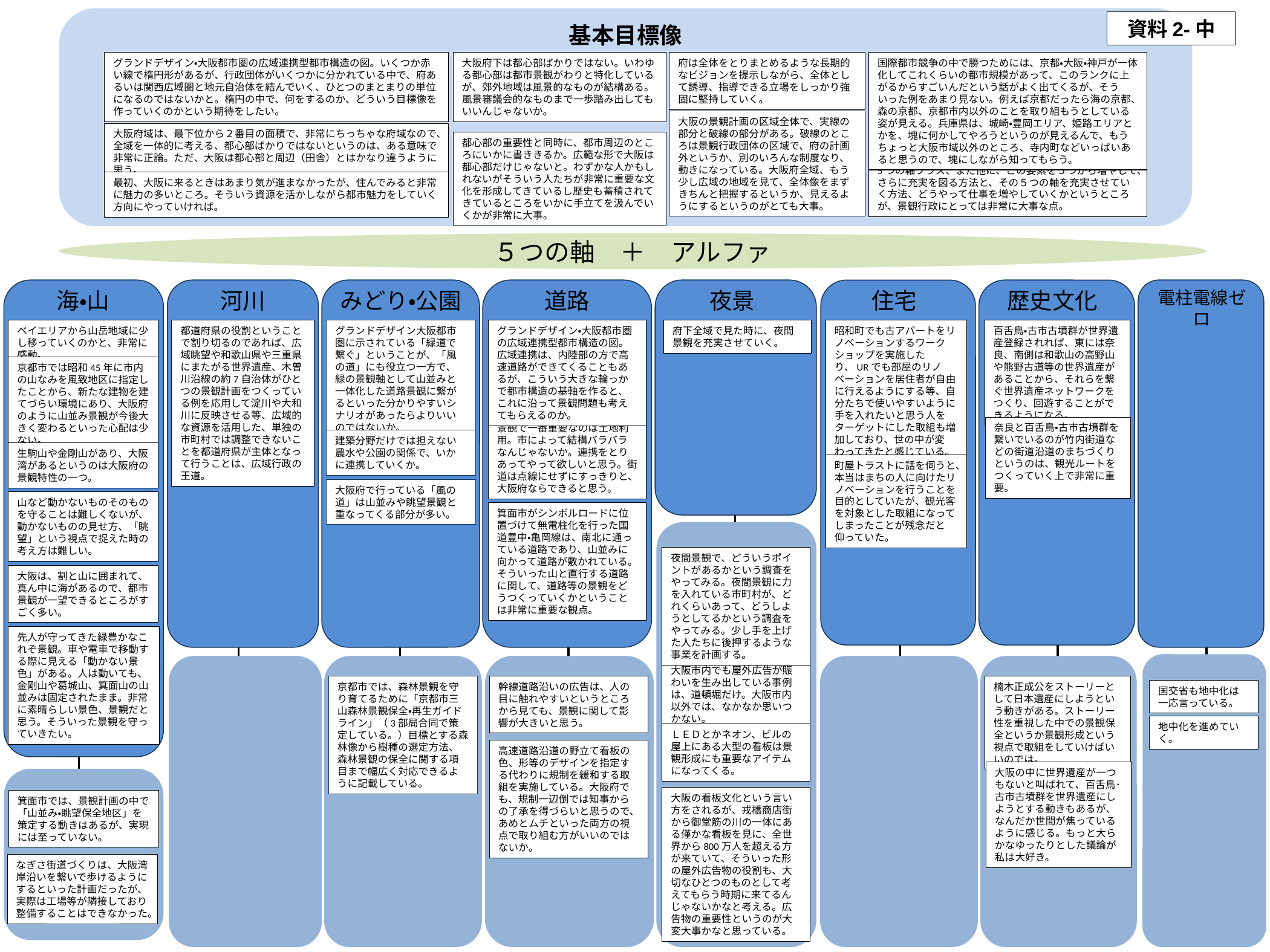

基本目標像

資料2-中
グランドデザイン・大阪都市圏の広域連携型都市構造の図。いくつか赤い線で楕円形があるが、行政団体がいくつかに分かれている中で、府あるいは関西広域圏と地元自治体を結んでいく、ひとつのまとまりの単位になるのではないかと。楕円の中で、何をするのか、どういう目標像を作っていくのかという期待をしたい。
大阪府下は都心部ばかりではない。いわゆる都心部は都市景観がわりと特化しているが、郊外地域は風景的なものが結構ある。風景審議会的なものまで一歩踏み出してもいいんじゃないか。
府は全体をとりまとめるような長期的なビジョンを提示しながら、全体として誘導、指導できる立場をしっかり強固に堅持していく。
国際都市競争の中で勝つためには、京都・大阪・神戸が一体化してこれくらいの都市規模があって、このランクに上がるからすごいんだという話がよく出てくるが、そういった例をあまり見ない。例えば京都だったら海の京都、森の京都、京都市内以外のことを取り組もうとしている姿が見える。兵庫県は、城崎・豊岡エリア、姫路エリアとかを、塊に何かしてやろうというのが見えるんで、もうちょっと大阪市域以外のところ、寺内町などいっぱいあると思うので、塊にしながら知ってもらう。
大阪の景観計画の区域全体で、実線の部分と破線の部分がある。破線のところは景観行政団体の区域で、府の計画外というか、別のいろんな制度なり、動きになっている。大阪府全域、もう少し広域の地域を見て、全体像をまずきちんと把握するというか、見えるようにするというのがとても大事。
大阪府域は、最下位から２番目の面積で、非常にちっちゃな府域なので、全域を一体的に考える、都心部ばかりではないというのは、ある意味で非常に正論。ただ、大阪は都心部と周辺（田舎）とはかなり違うように思う。
都心部の重要性と同時に、都市周辺のところにいかに書ききるか。広範な形で大阪は都心部だけじゃないと。わずかな人かもしれないがそういう人たちが非常に重要な文化を形成してきているし歴史も蓄積されてきているところをいかに手立てを汲んでいくかが非常に大事。
5つの軸プラス、まだ他に、この要素を５つから増やして、さらに充実を図る方法と、その５つの軸を充実させていく方法、どうやって仕事を増やしていくかというところが、景観行政にとっては非常に大事な点。
最初、大阪に来るときはあまり気が進まなかったが、住んでみると非常に魅力の多いところ。そういう資源を活かしながら都市魅力をしていく方向にやっていければ。
５つの軸　＋　アルファ

海・山
河川
みどり・公園
道路
夜景
住宅
歴史文化
電柱電線ゼロ
ベイエリアから山岳地域に少し移っていくのかと、非常に感動。
京都市では昭和45年に市内の山なみを風致地区に指定したことから、新たな建物を建てづらい環境にあり、大阪府のように山並み景観が今後大きく変わるといった心配は少ない。
生駒山や金剛山があり、大阪湾があるというのは大阪府の景観特性の一つ。
山など動かないものそのものを守ることは難しくないが、動かないものの見せ方、「眺望」という視点で捉えた時の考え方は難しい。
大阪は、割と山に囲まれて、真ん中に海があるので、都市景観が一望できるところがすごく多い。
先人が守ってきた緑豊かなこれぞ景観。車や電車で移動する際に見える「動かない景色」がある。人は動いても、金剛山や葛城山、箕面山の山並みは固定されたまま。非常に素晴らしい景色、景観だと思う。そういった景観を守っていきたい。
都道府県の役割ということで割り切るのであれば、広域眺望や和歌山県や三重県にまたがる世界遺産、木曽川沿線の約7自治体がひとつの景観計画をつくっている例を応用して淀川や大和川に反映させる等、広域的な資源を活用した、単独の市町村では調整できないことを都道府県が主体となって行うことは、広域行政の王道。
グランドデザイン大阪都市圏に示されている「緑道で繋ぐ」ということが、「風の道」にも役立つ一方で、緑の景観軸として山並みと一体化した道路景観に繋がるといった分かりやすいシナリオがあったらよりいいのではないか。
グランドデザイン・大阪都市圏の広域連携型都市構造の図。広域連携は、内陸部の方で高速道路ができてくることもあるが、こういう大きな輪っかで都市構造の基軸を作ると、これに沿って景観問題も考えてもらえるのか。
府下全域で見た時に、夜間景観を充実させていく。
昭和町でも古アパートをリノベーションするワークショップを実施したり、URでも部屋のリノベーションを居住者が自由に行えるようにする等、自分たちで使いやすいように手を入れたいと思う人をターゲットにした取組も増加しており、世の中が変わってきたと感じている。
百舌鳥・古市古墳群が世界遺産登録されれば、東には奈良、南側は和歌山の高野山や熊野古道等の世界遺産があることから、それらを繋ぐ世界遺産ネットワークをつくり、回遊することができるようになる。
奈良と百舌鳥・古市古墳群を繋いでいるのが竹内街道などの街道沿道のまちづくりというのは、観光ルートをつくっていく上で非常に重要。
景観で一番重要なのは土地利用。市によって結構バラバラなんじゃないか。連携をとりあってやって欲しいと思う。街道は点線にせずにすっきりと、大阪府ならできると思う。
建築分野だけでは担えない農水や公園の関係で、いかに連携していくか。
町屋トラストに話を伺うと、本当はまちの人に向けたリノベーションを行うことを目的としていたが、観光客を対象とした取組になってしまったことが残念だと仰っていた。
大阪府で行っている「風の道」は山並みや眺望景観と重なってくる部分が多い。
箕面市がシンボルロードに位置づけて無電柱化を行った国道豊中・亀岡線は、南北に通っている道路であり、山並みに向かって道路が敷かれている。そういった山と直行する道路に関して、道路等の景観をどうつくっていくかということは非常に重要な観点。

夜間景観で、どういうポイントがあるかという調査をやってみる。夜間景観に力を入れている市町村が、どれくらいあって、どうしようとしてるかという調査をやってみる。少し手を上げた人たちに後押するような事業を計画する。
大阪市内でも屋外広告が賑わいを生み出している事例は、道頓堀だけ。大阪市内以外では、なかなか思いつかない。
ＬＥＤとかネオン、ビルの屋上にある大型の看板は景観形成にも重要なアイテムになってくる。
大阪の看板文化という言い方をされるが、戎橋商店街から御堂筋の川の一体にある僅かな看板を見に、全世界から800万人を超える方が来ていて、そういった形の屋外広告物の役割も、大切なひとつのものとして考えてもらう時期に来てるんじゃないかなと考える。広告物の重要性というのが大変大事かなと思っている。

国交省も地中化は一応言っている。
地中化を進めていく。

京都市では、森林景観を守り育てるために「京都市三山森林景観保全・再生ガイドライン」（3部局合同で策定している。）目標とする森林像から樹種の選定方法、森林景観の保全に関する項目まで幅広く対応できるように記載している。

幹線道路沿いの広告は、人の目に触れやすいというところから見ても、景観に関して影響が大きいと思う。
高速道路沿道の野立て看板の色、形等のデザインを指定する代わりに規制を緩和する取組を実施している。大阪府でも、規制一辺倒では知事からの了承を得づらいと思うので、あめとムチといった両方の視点で取り組む方がいいのではないか。

楠木正成公をストーリーとして日本遺産にしようという動きがある。ストーリー性を重視した中での景観保全というか景観形成という視点で取組をしていけばいいのでは。
大阪の中に世界遺産が一つもないと叫ばれて、百舌鳥･古市古墳群を世界遺産にしようとする動きもあるが、なんだか世間が焦っているように感じる。もっと大らかなゆったりとした議論が私は大好き。

箕面市では、景観計画の中で「山並み・眺望保全地区」を策定する動きはあるが、実現には至っていない。
なぎさ街道づくりは、大阪湾岸沿いを繋いで歩けるようにするといった計画だったが、実際は工場等が隣接しており整備することはできなかった。